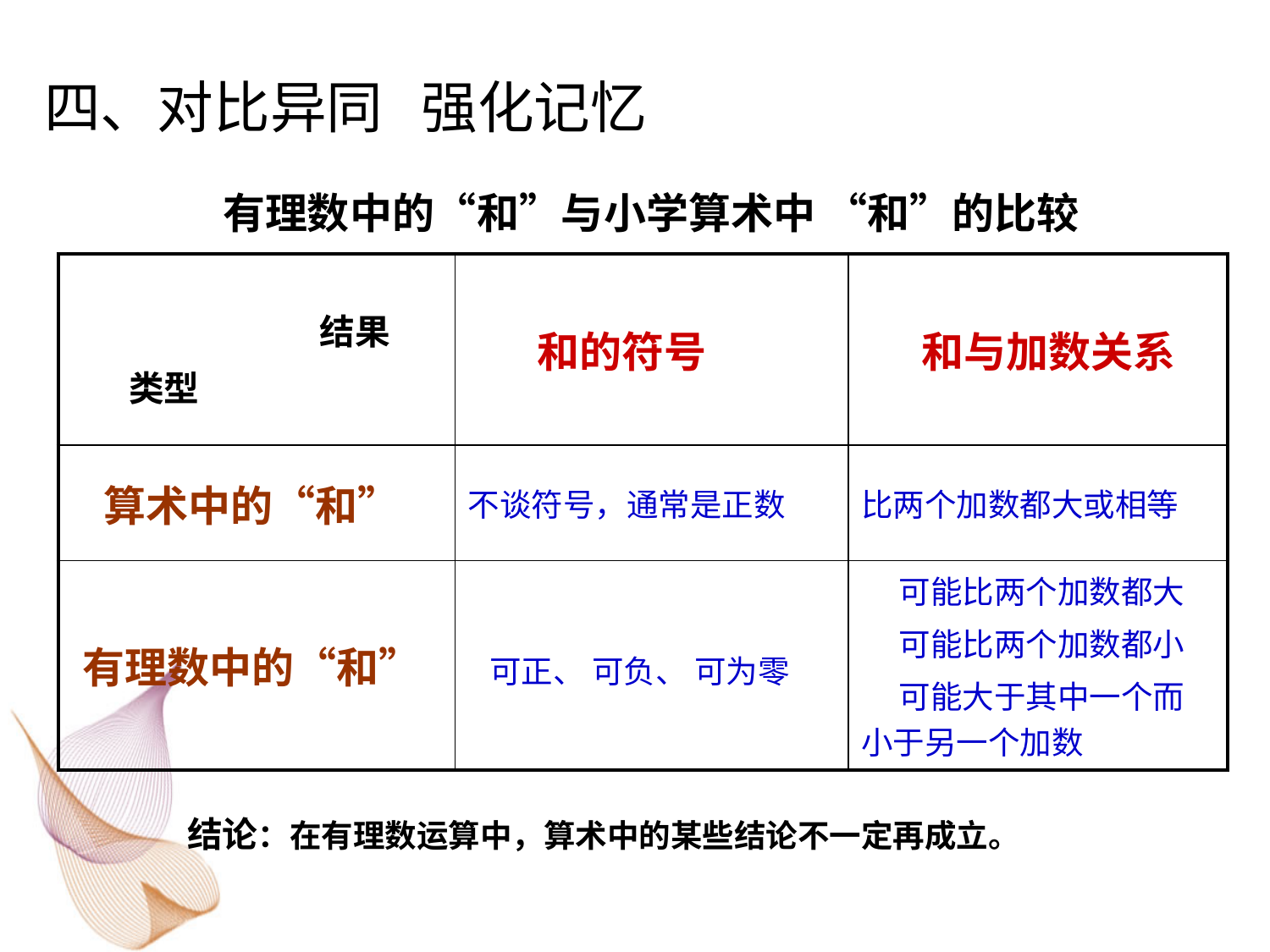

四、对比异同   强化记忆
# 有理数中的“和”与小学算术中 “和”的比较
|  | 和的符号 | 和与加数关系 |
| --- | --- | --- |
| 算术中的“和” | 不谈符号，通常是正数 | 比两个加数都大或相等 |
| 有理数中的“和” | 可正、 可负、 可为零 | 可能比两个加数都大 可能比两个加数都小 可能大于其中一个而小于另一个加数 |
结果
类型
结论：在有理数运算中，算术中的某些结论不一定再成立。